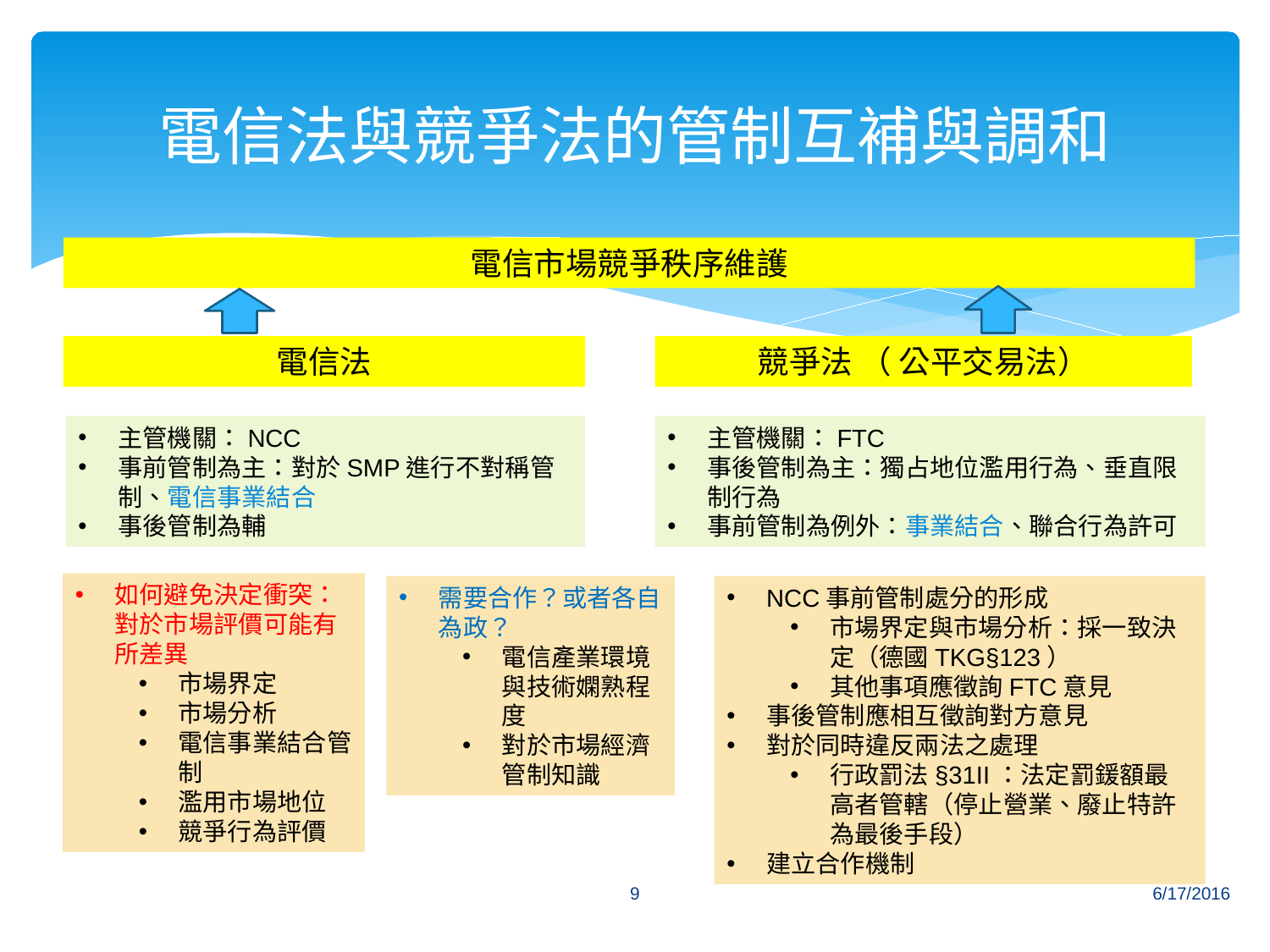

# 電信法與競爭法的管制互補與調和
電信市場競爭秩序維護

電信法
競爭法 （ 公平交易法）
主管機關：NCC
事前管制為主：對於SMP進行不對稱管制、電信事業結合
事後管制為輔
主管機關：FTC
事後管制為主：獨占地位濫用行為、垂直限制行為
事前管制為例外：事業結合、聯合行為許可
如何避免決定衝突：對於市場評價可能有所差異
市場界定
市場分析
電信事業結合管制
濫用市場地位
競爭行為評價
需要合作？或者各自為政？
電信產業環境與技術嫻熟程度
對於市場經濟管制知識
NCC事前管制處分的形成
市場界定與市場分析：採一致決定（德國TKG§123）
其他事項應徵詢FTC意見
事後管制應相互徵詢對方意見
對於同時違反兩法之處理
行政罰法§31II：法定罰鍰額最高者管轄（停止營業、廢止特許為最後手段）
建立合作機制
9
6/17/2016